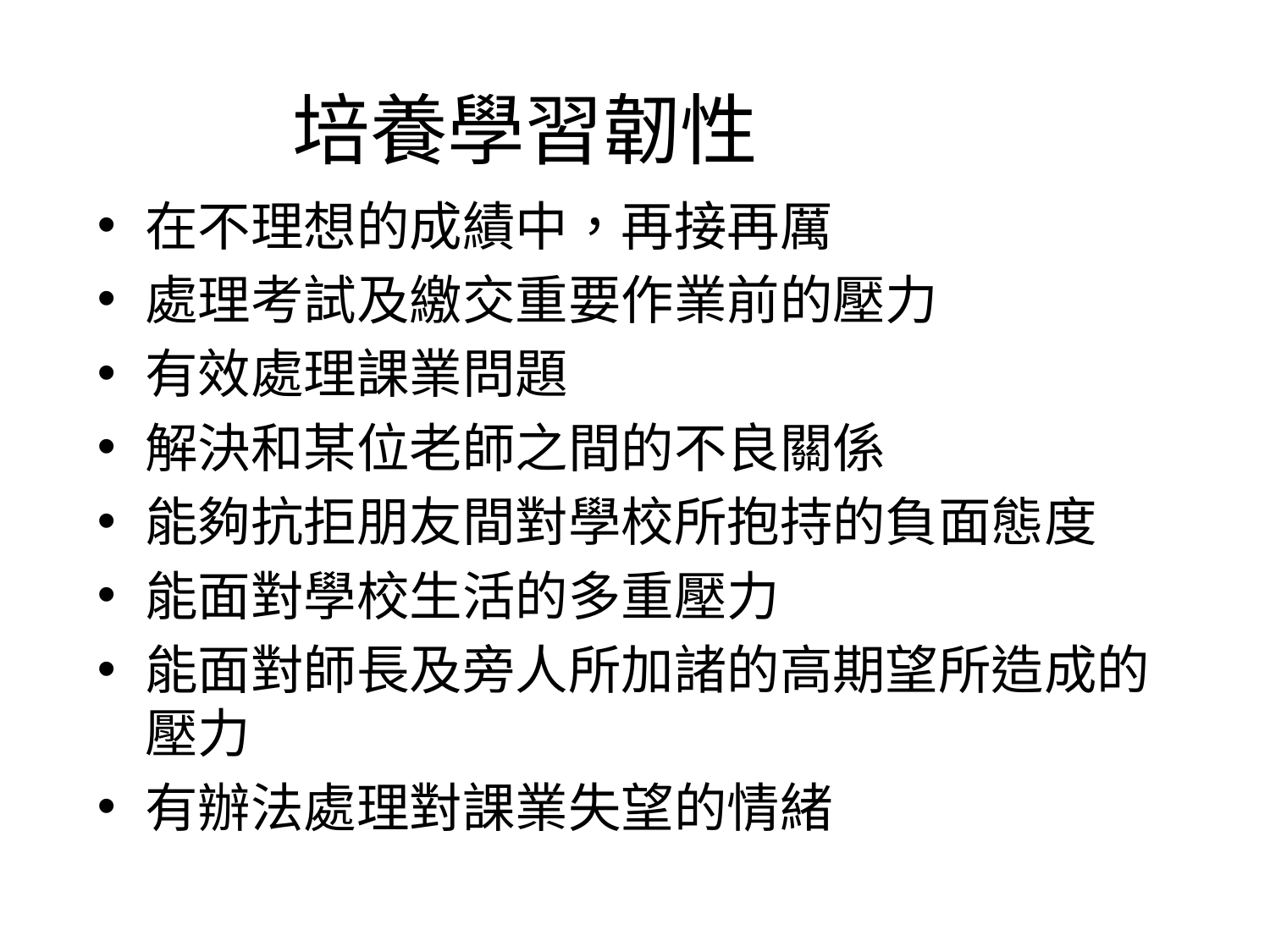

# 培養學習韌性
在不理想的成績中，再接再厲
處理考試及繳交重要作業前的壓力
有效處理課業問題
解決和某位老師之間的不良關係
能夠抗拒朋友間對學校所抱持的負面態度
能面對學校生活的多重壓力
能面對師長及旁人所加諸的高期望所造成的壓力
有辦法處理對課業失望的情緒